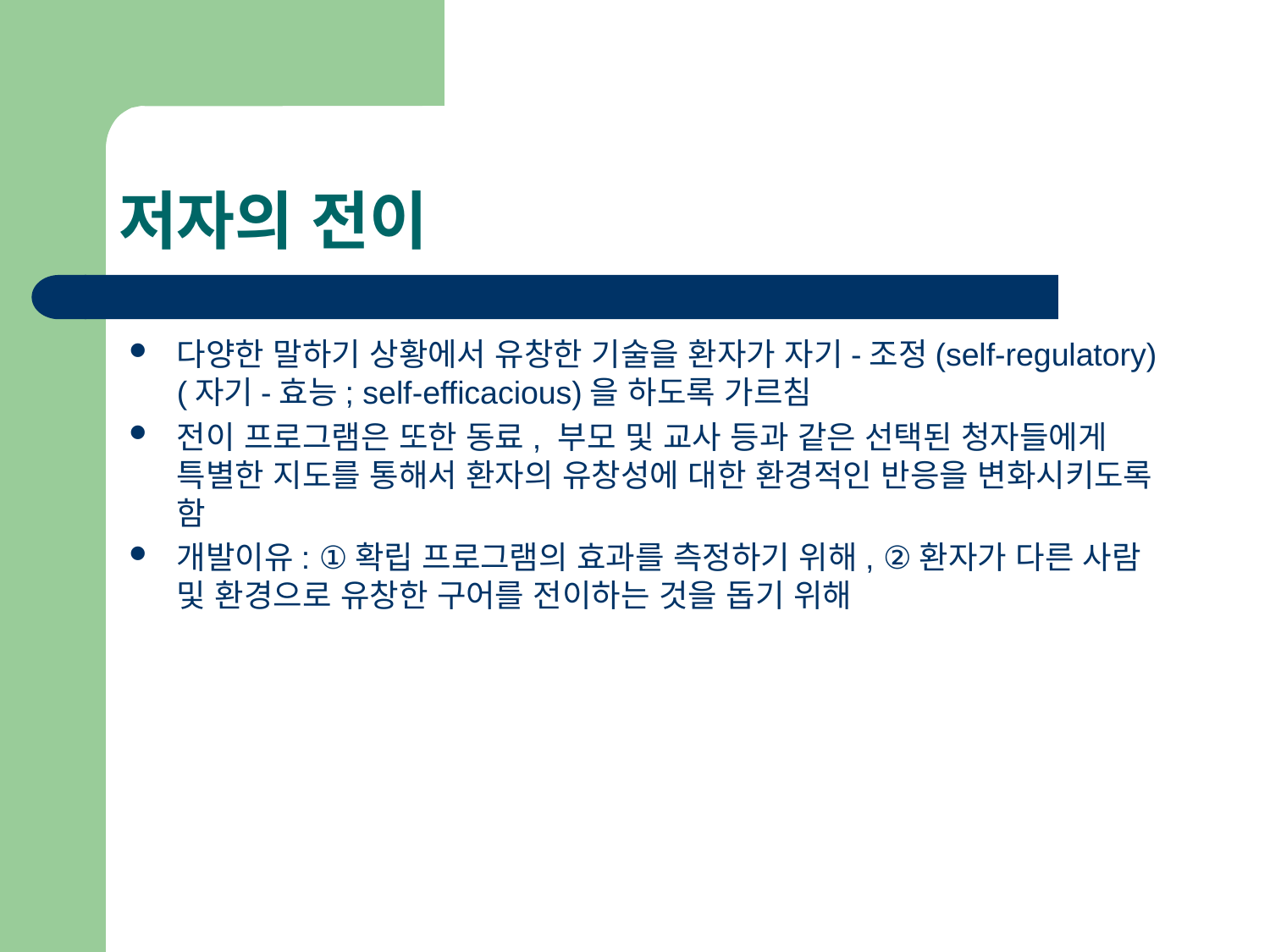

# 저자의 전이
다양한 말하기 상황에서 유창한 기술을 환자가 자기-조정(self-regulatory)(자기-효능; self-efficacious)을 하도록 가르침
전이 프로그램은 또한 동료, 부모 및 교사 등과 같은 선택된 청자들에게 특별한 지도를 통해서 환자의 유창성에 대한 환경적인 반응을 변화시키도록 함
개발이유: ①확립 프로그램의 효과를 측정하기 위해, ②환자가 다른 사람 및 환경으로 유창한 구어를 전이하는 것을 돕기 위해